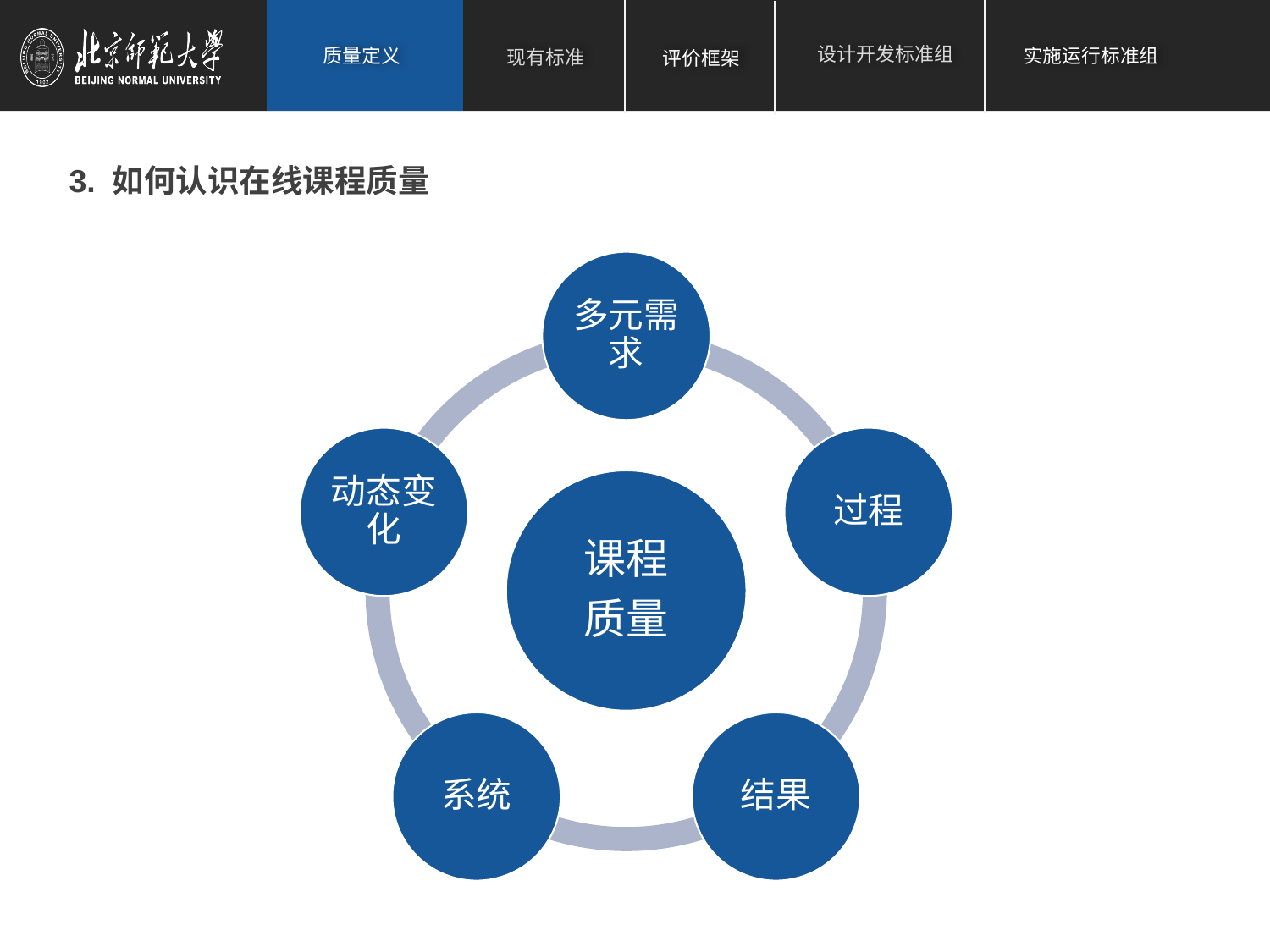

3. 如何认识在线课程质量
课程
质量
多元需求
过程
结果
系统
动态变化